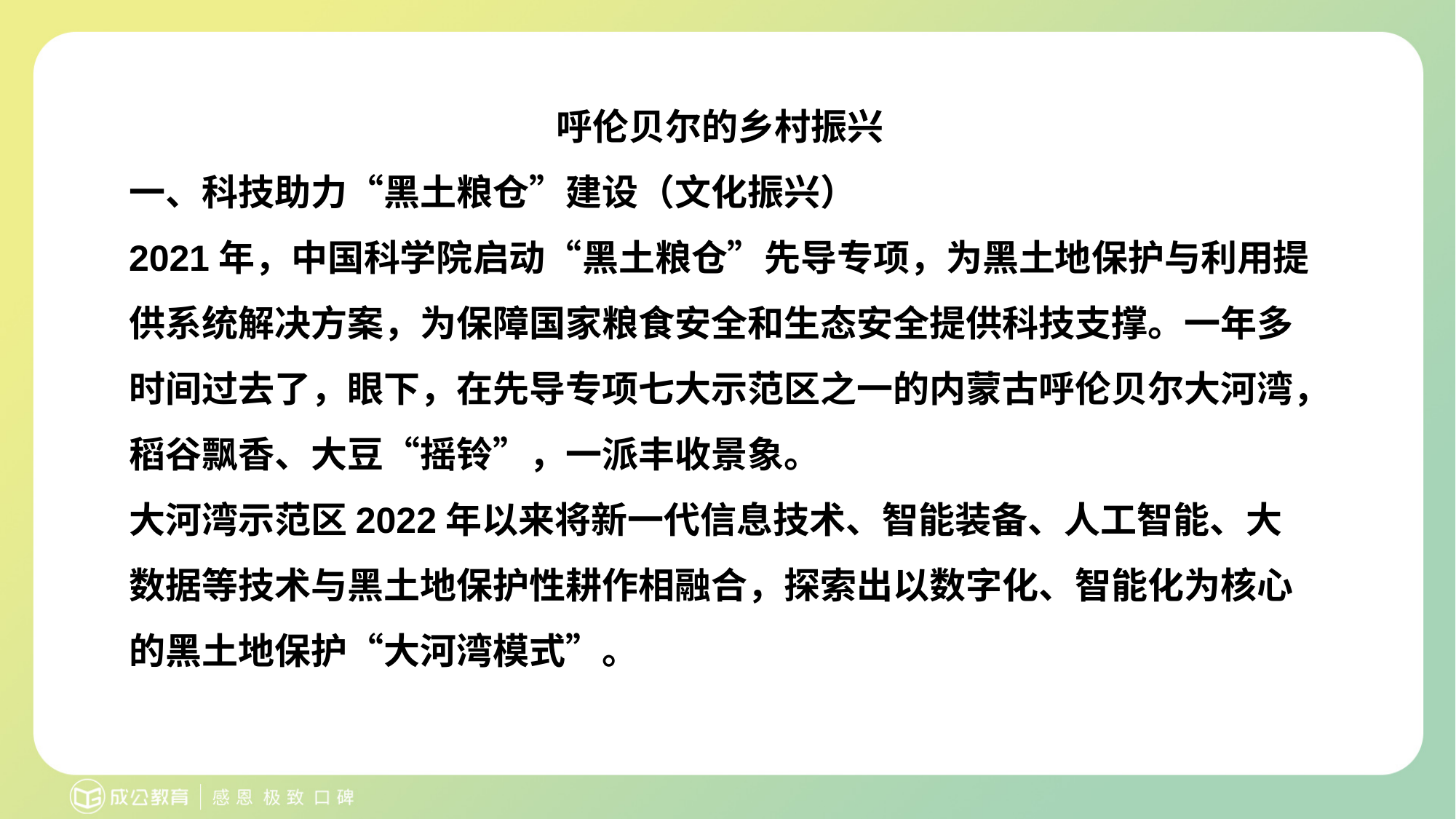

呼伦贝尔的乡村振兴
一、科技助力“黑土粮仓”建设（文化振兴）
2021年，中国科学院启动“黑土粮仓”先导专项，为黑土地保护与利用提供系统解决方案，为保障国家粮食安全和生态安全提供科技支撑。一年多时间过去了，眼下，在先导专项七大示范区之一的内蒙古呼伦贝尔大河湾，稻谷飘香、大豆“摇铃”，一派丰收景象。
大河湾示范区2022年以来将新一代信息技术、智能装备、人工智能、大数据等技术与黑土地保护性耕作相融合，探索出以数字化、智能化为核心的黑土地保护“大河湾模式”。